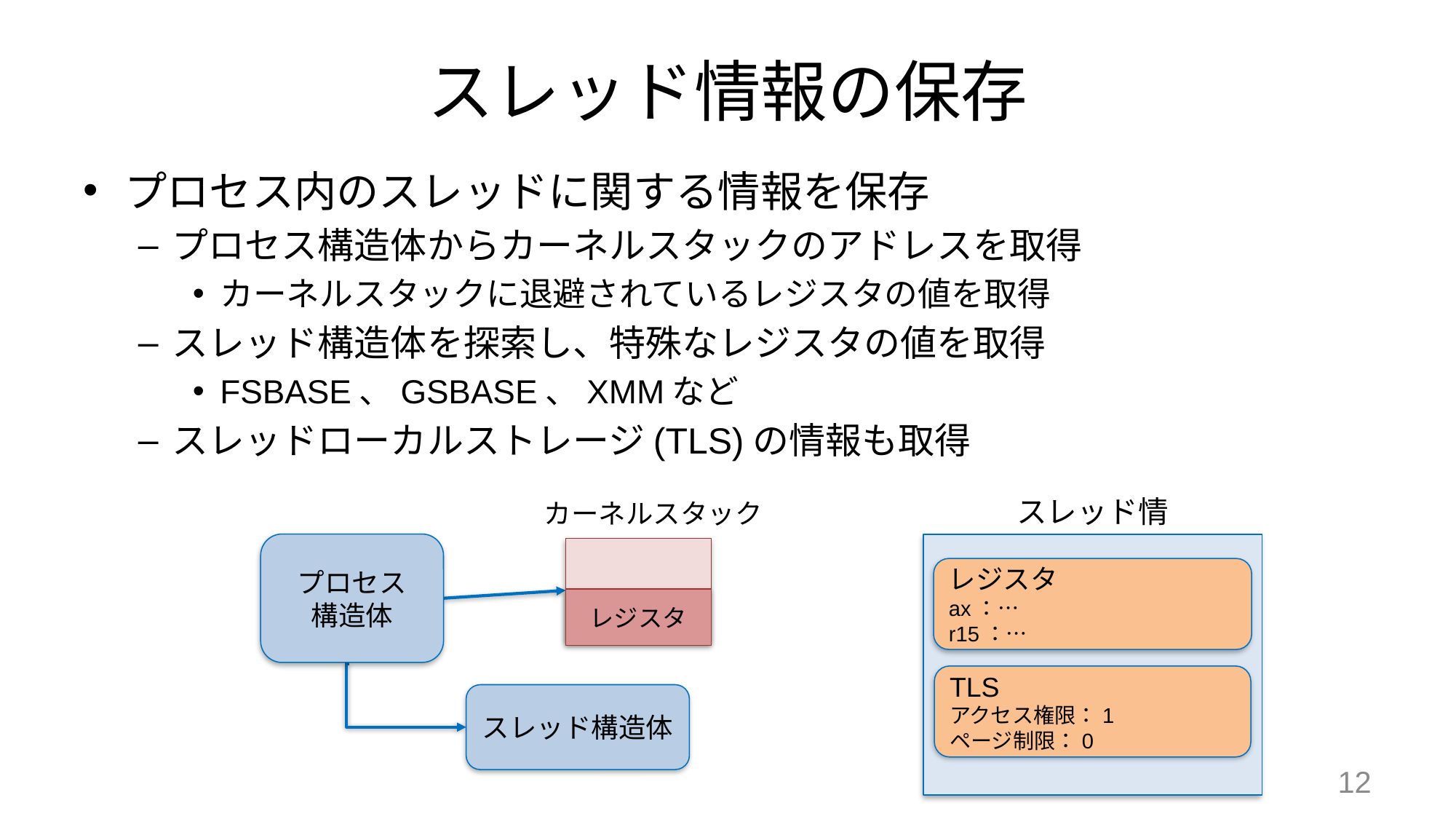

# スレッド情報の保存
プロセス内のスレッドに関する情報を保存
プロセス構造体からカーネルスタックのアドレスを取得
カーネルスタックに退避されているレジスタの値を取得
スレッド構造体を探索し、特殊なレジスタの値を取得
FSBASE、GSBASE、XMMなど
スレッドローカルストレージ(TLS)の情報も取得
スレッド情報
カーネルスタック
プロセス
構造体

レジスタ
ax：…
r15：…
レジスタ
TLS
アクセス権限：1
ページ制限：0
スレッド構造体
12